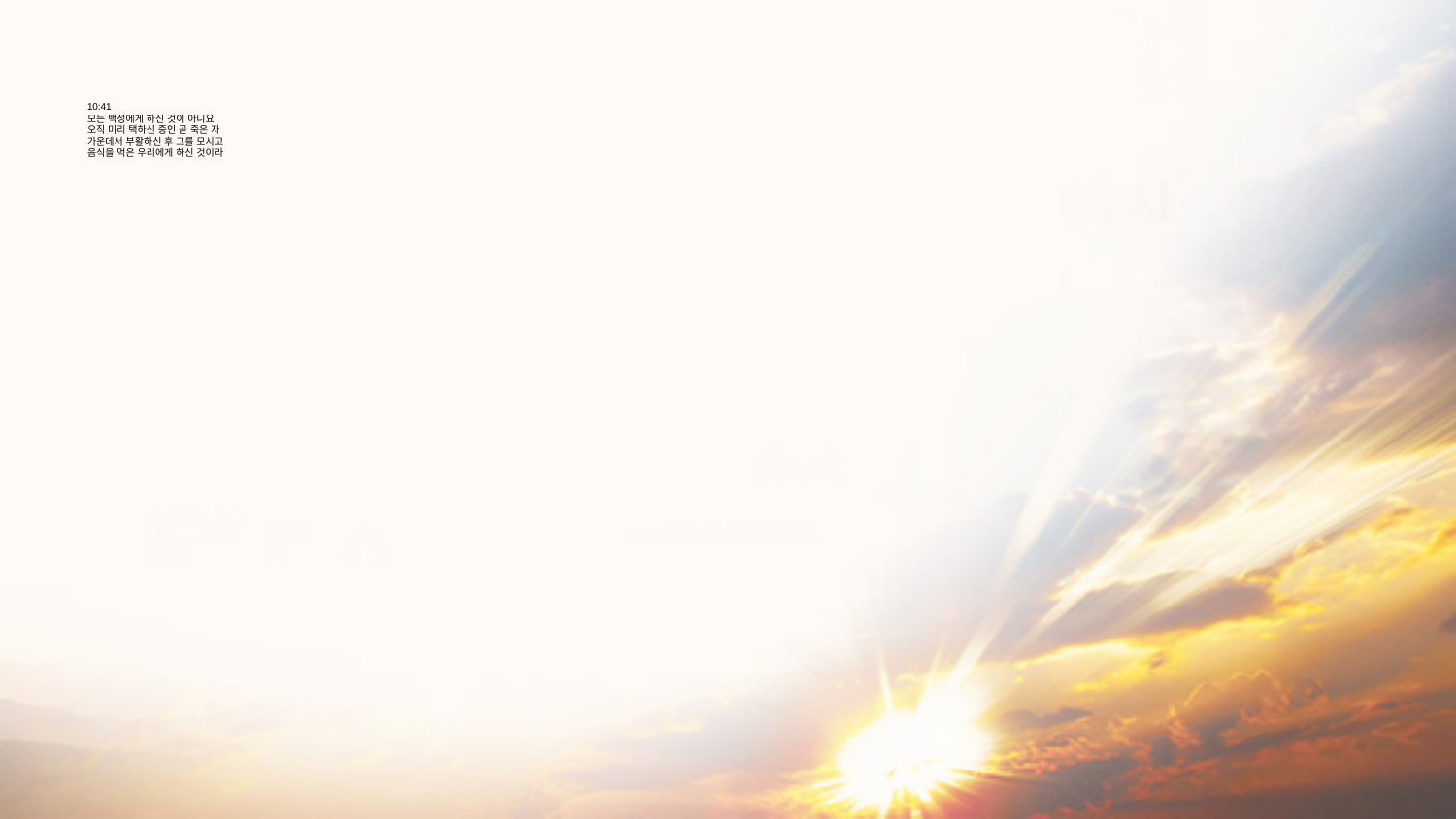

# 10:41 모든 백성에게 하신 것이 아니요 오직 미리 택하신 증인 곧 죽은 자 가운데서 부활하신 후 그를 모시고 음식을 먹은 우리에게 하신 것이라